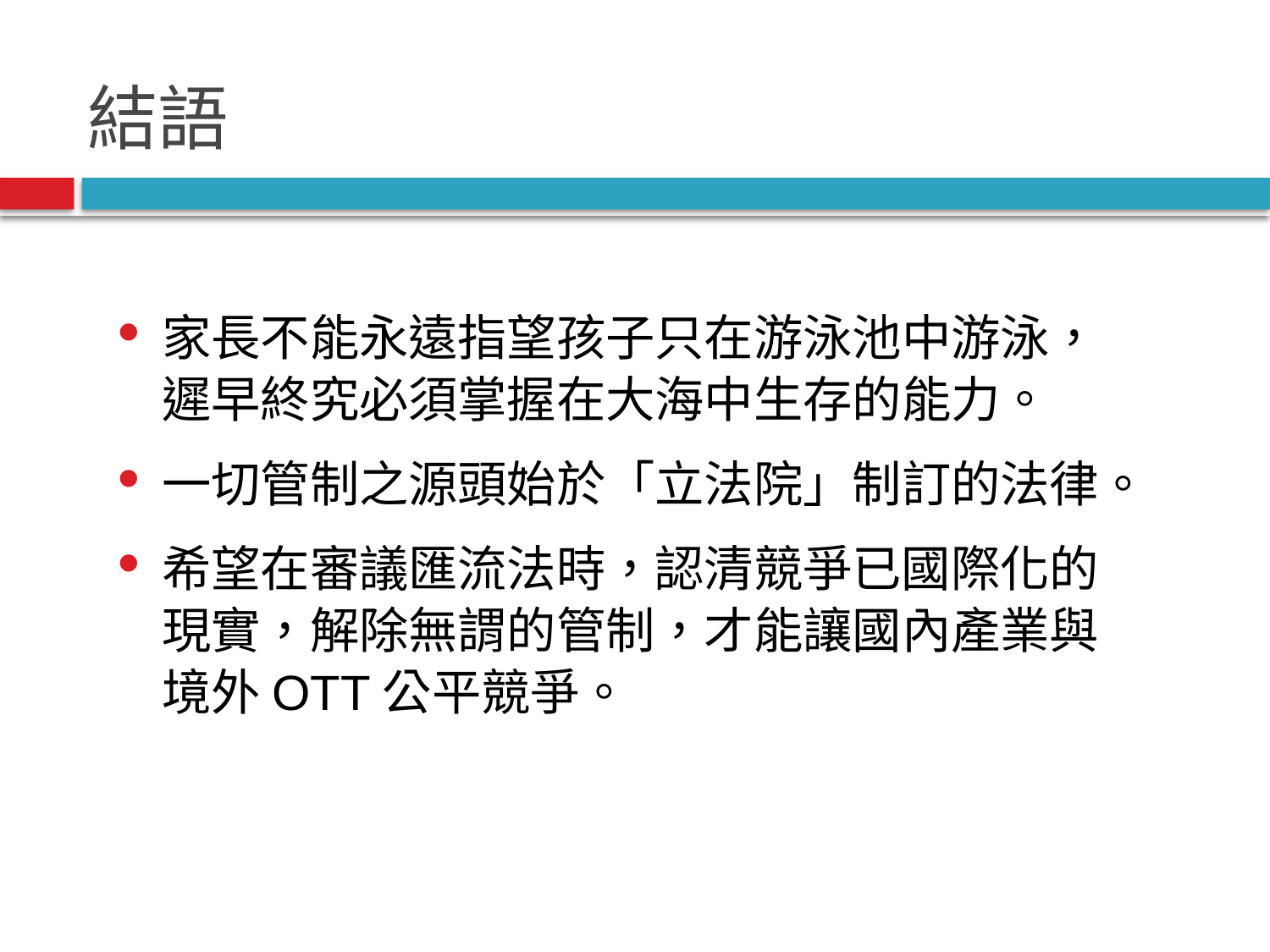

結語

家長不能永遠指望孩子只在游泳池中游泳，遲早終究必須掌握在大海中生存的能力。
一切管制之源頭始於「立法院」制訂的法律。
希望在審議匯流法時，認清競爭已國際化的現實，解除無謂的管制，才能讓國內產業與境外OTT公平競爭。